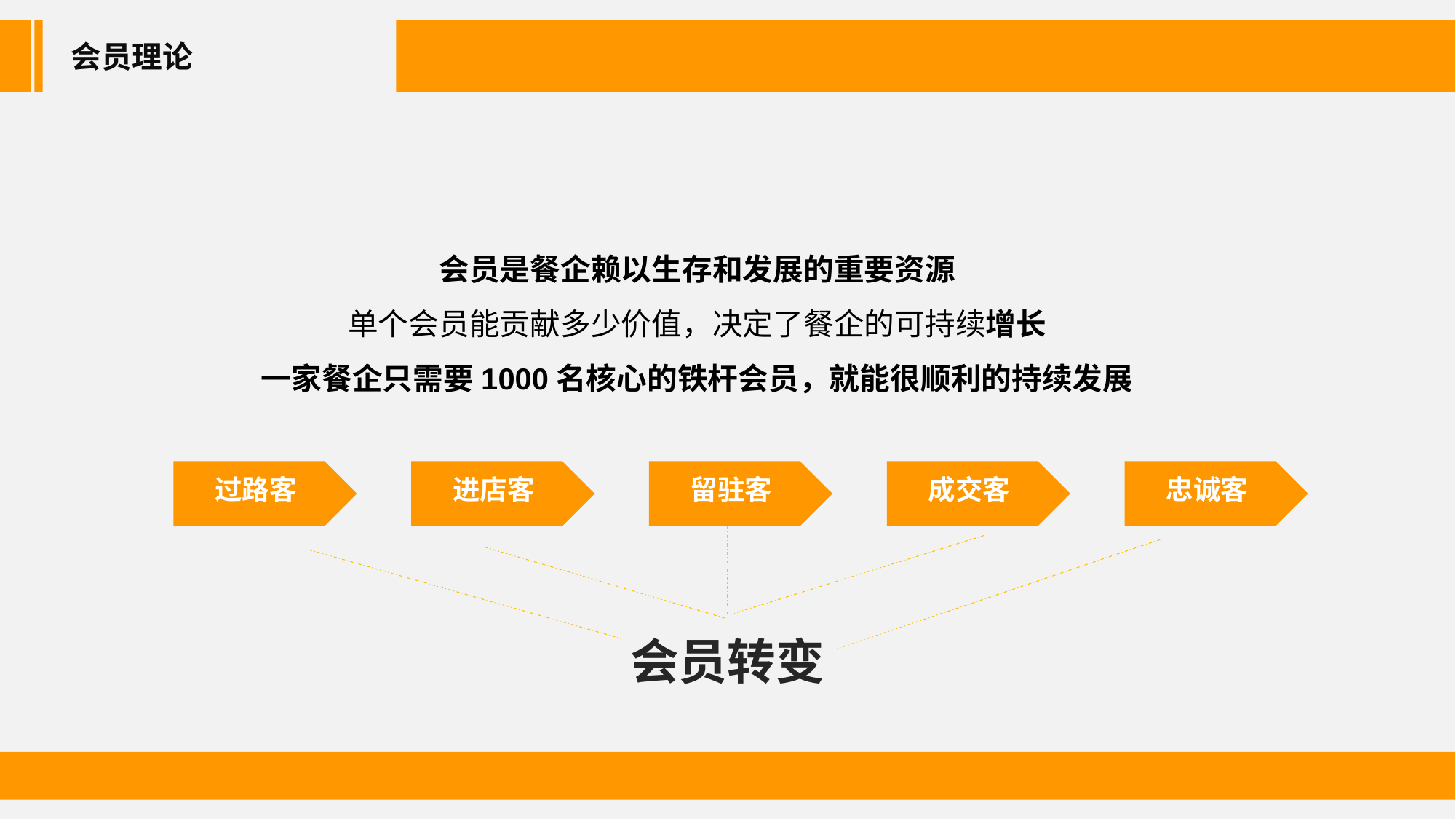

会员理论
会员是餐企赖以生存和发展的重要资源
单个会员能贡献多少价值，决定了餐企的可持续增长
一家餐企只需要1000名核心的铁杆会员，就能很顺利的持续发展

过路客

进店客

留驻客

成交客

忠诚客
会员转变